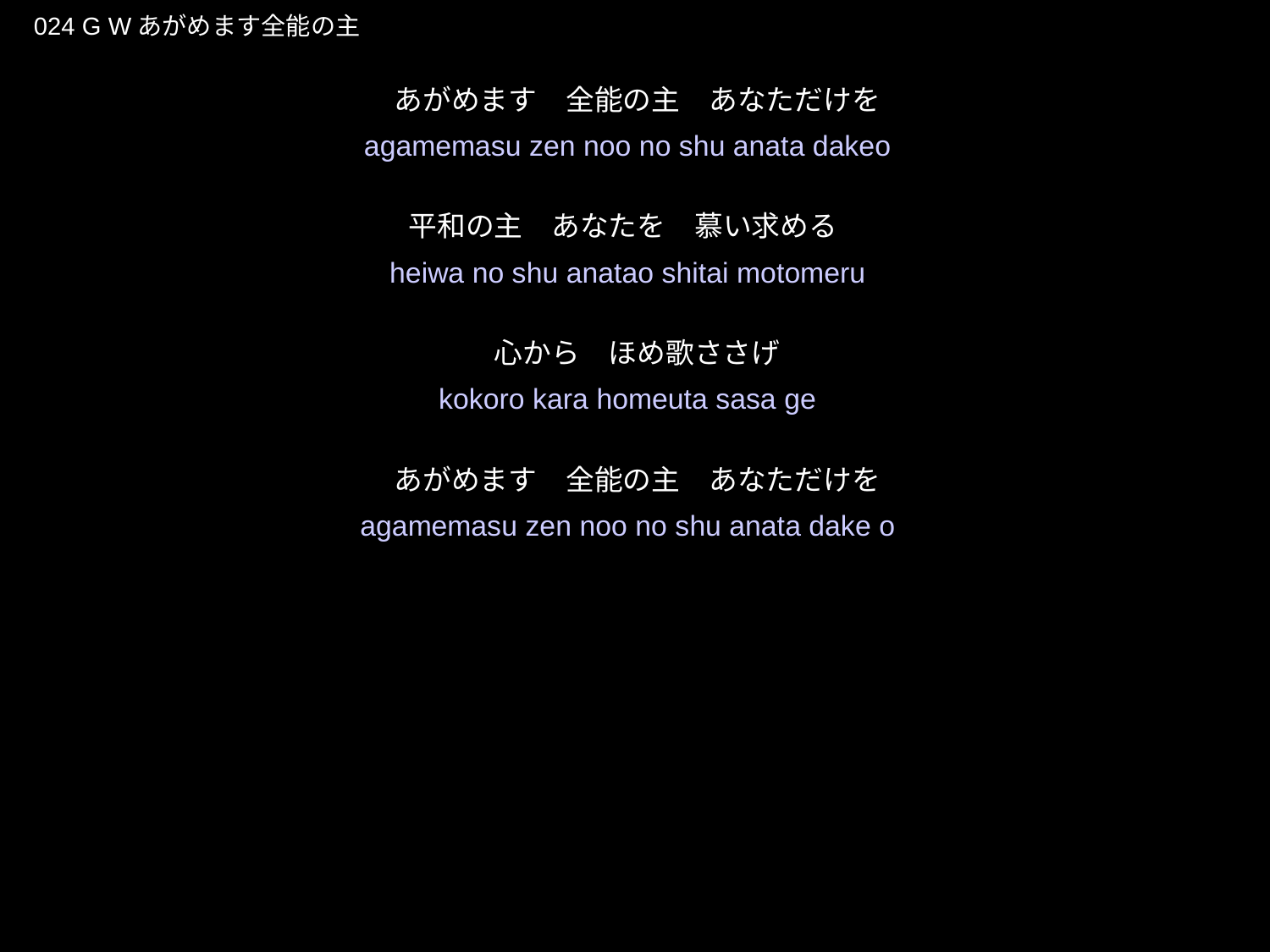

あがめますぜんのうのしゅ
★W
024 G Wあがめます全能の主
あがめます　全能の主　あなただけを
平和の主　あなたを　慕い求める　
心から　ほめ歌ささげ
あがめます　全能の主　あなただけを
★３
agamemasu zen noo no shu anata dakeo
heiwa no shu anatao shitai motomeru
kokoro kara homeuta sasa ge
agamemasu zen noo no shu anata dake o